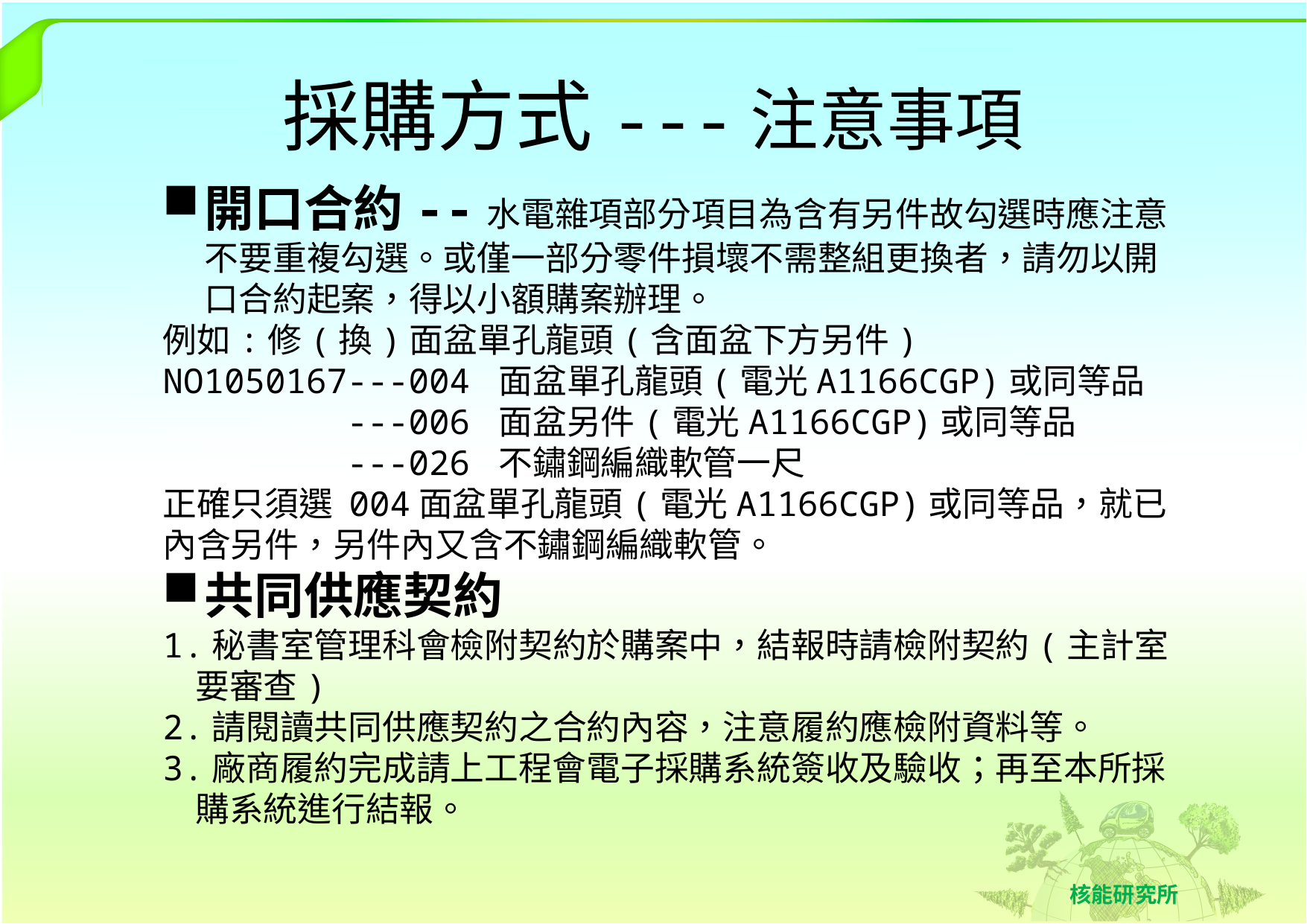

# 採購方式---注意事項
開口合約--水電雜項部分項目為含有另件故勾選時應注意不要重複勾選。或僅一部分零件損壞不需整組更換者，請勿以開口合約起案，得以小額購案辦理。
例如:修(換)面盆單孔龍頭(含面盆下方另件)
NO1050167---004 面盆單孔龍頭(電光A1166CGP)或同等品
         ---006 面盆另件(電光A1166CGP)或同等品
         ---026 不鏽鋼編織軟管一尺
正確只須選 004面盆單孔龍頭(電光A1166CGP)或同等品，就已內含另件，另件內又含不鏽鋼編織軟管。
共同供應契約
1.秘書室管理科會檢附契約於購案中，結報時請檢附契約(主計室要審查)
2.請閱讀共同供應契約之合約內容，注意履約應檢附資料等。
3.廠商履約完成請上工程會電子採購系統簽收及驗收；再至本所採購系統進行結報。